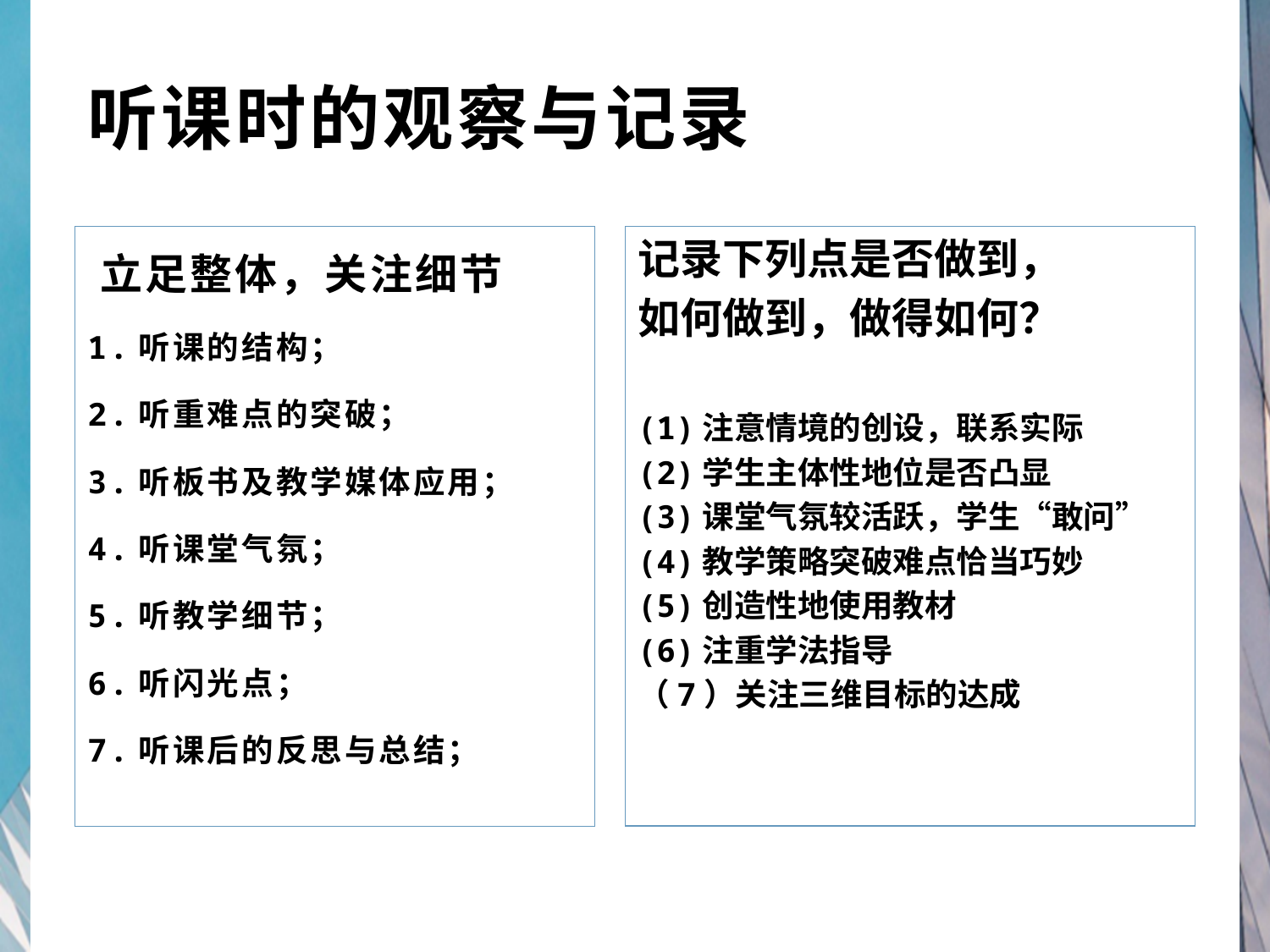

# 听课时的观察与记录
 立足整体，关注细节
1.听课的结构；
2.听重难点的突破；
3.听板书及教学媒体应用；
4.听课堂气氛；
5.听教学细节；
6.听闪光点；
7.听课后的反思与总结；

记录下列点是否做到，
如何做到，做得如何？

(1)注意情境的创设，联系实际
(2)学生主体性地位是否凸显
(3)课堂气氛较活跃，学生“敢问”
(4)教学策略突破难点恰当巧妙
(5)创造性地使用教材
(6)注重学法指导
（7）关注三维目标的达成